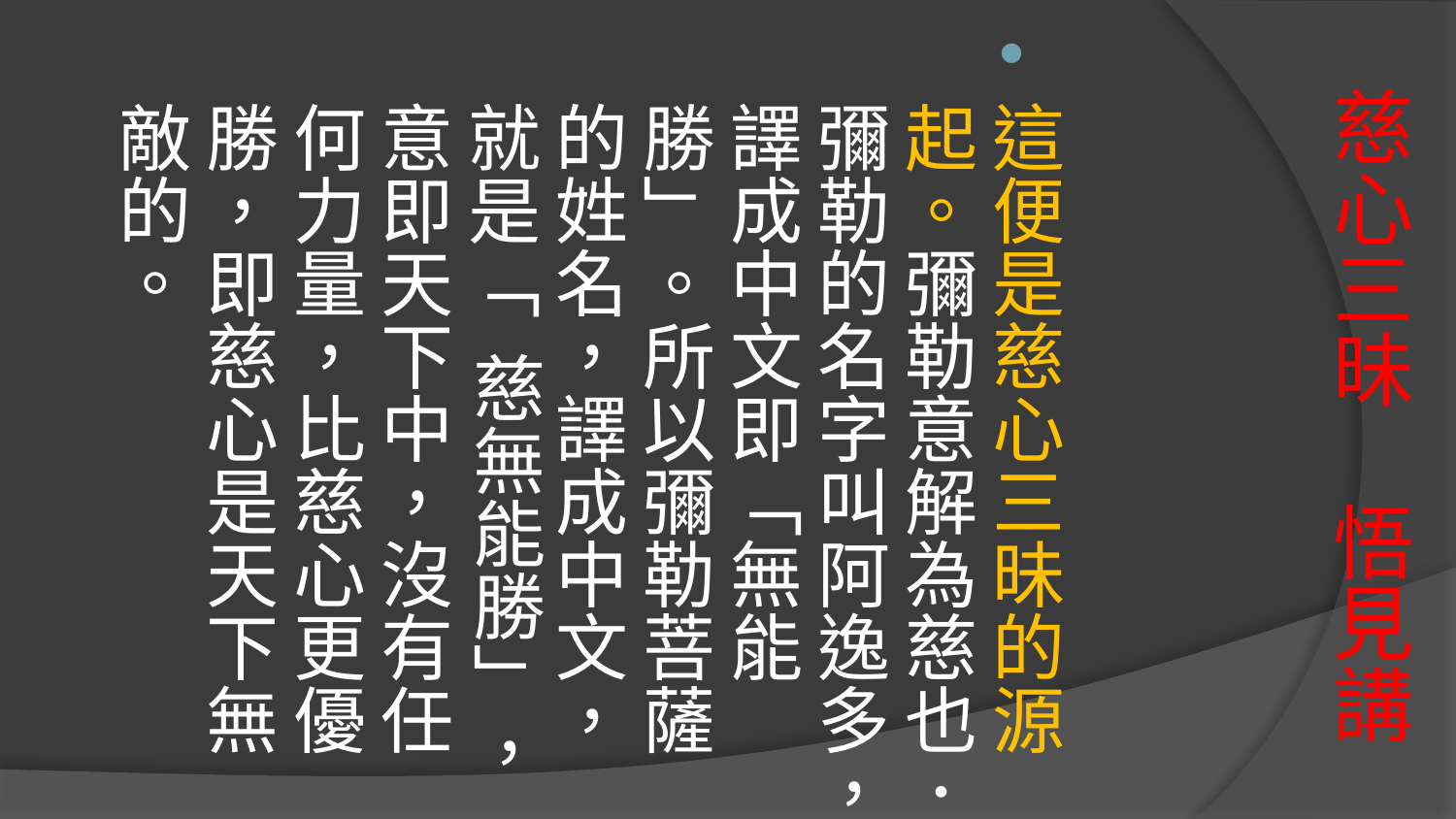

這便是慈心三昧的源起。彌勒意解為慈也．彌勒的名字叫阿逸多，譯成中文即「無能勝」。所以彌勒菩薩的姓名，譯成中文，就是「  慈無能勝」，意即天下中，沒有任何力量，比慈心更優勝，即慈心是天下無敵的。

# 慈心三昧     悟見講